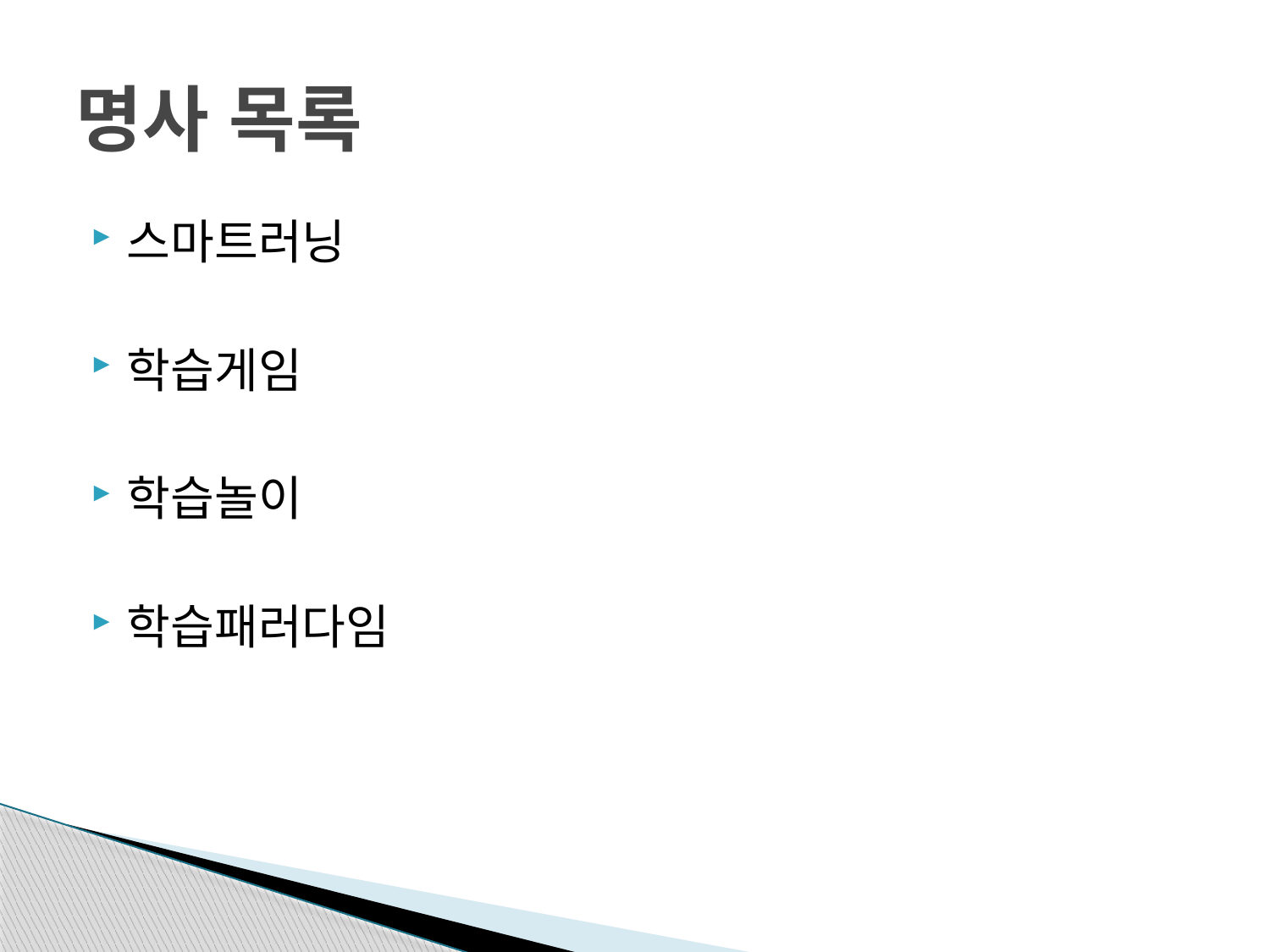

# 명사 목록
스마트러닝

학습게임

학습놀이

학습패러다임